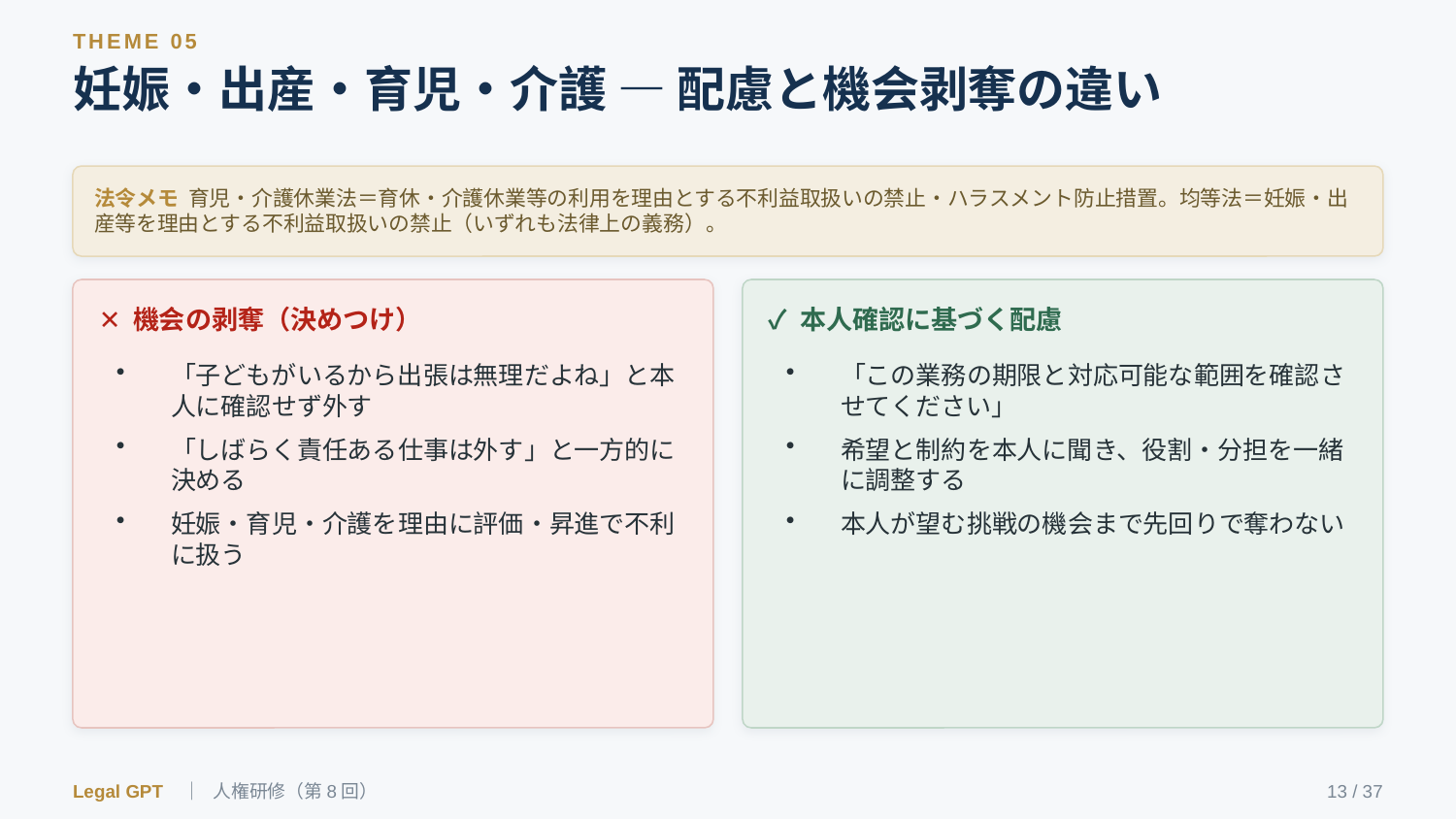

THEME 05
妊娠・出産・育児・介護 ― 配慮と機会剥奪の違い

法令メモ  育児・介護休業法＝育休・介護休業等の利用を理由とする不利益取扱いの禁止・ハラスメント防止措置。均等法＝妊娠・出産等を理由とする不利益取扱いの禁止（いずれも法律上の義務）。

✕ 機会の剥奪（決めつけ）
✓ 本人確認に基づく配慮
「子どもがいるから出張は無理だよね」と本人に確認せず外す
「しばらく責任ある仕事は外す」と一方的に決める
妊娠・育児・介護を理由に評価・昇進で不利に扱う
「この業務の期限と対応可能な範囲を確認させてください」
希望と制約を本人に聞き、役割・分担を一緒に調整する
本人が望む挑戦の機会まで先回りで奪わない
Legal GPT   ｜   人権研修（第8回）
13 / 37